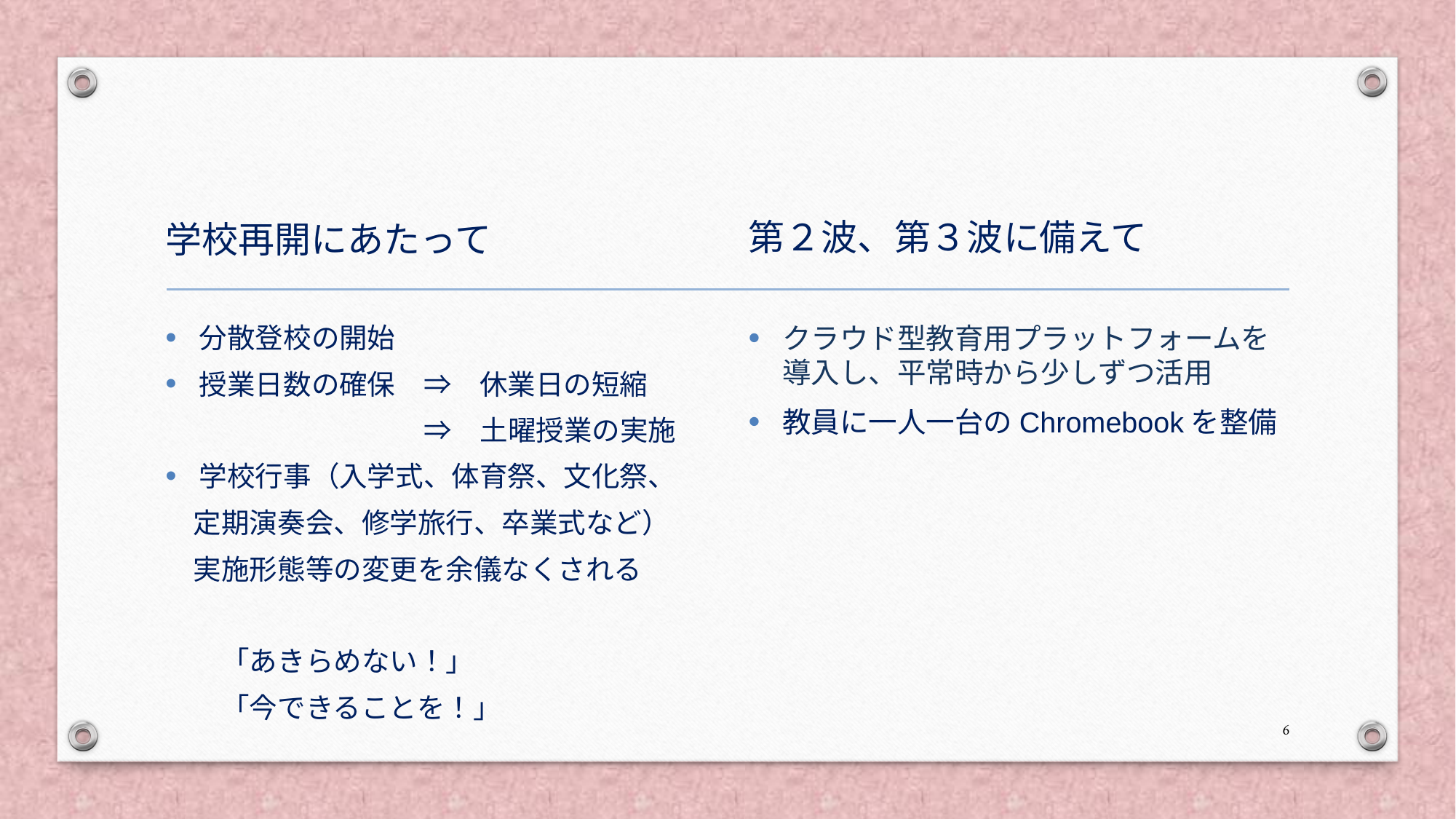

第２波、第３波に備えて
学校再開にあたって
分散登校の開始
授業日数の確保　⇒　休業日の短縮
　 　　　　　　　　⇒　土曜授業の実施
学校行事（入学式、体育祭、文化祭、
　定期演奏会、修学旅行、卒業式など）
　実施形態等の変更を余儀なくされる

　　「あきらめない！」
　　「今できることを！」
クラウド型教育用プラットフォームを導入し、平常時から少しずつ活用
教員に一人一台のChromebookを整備
6